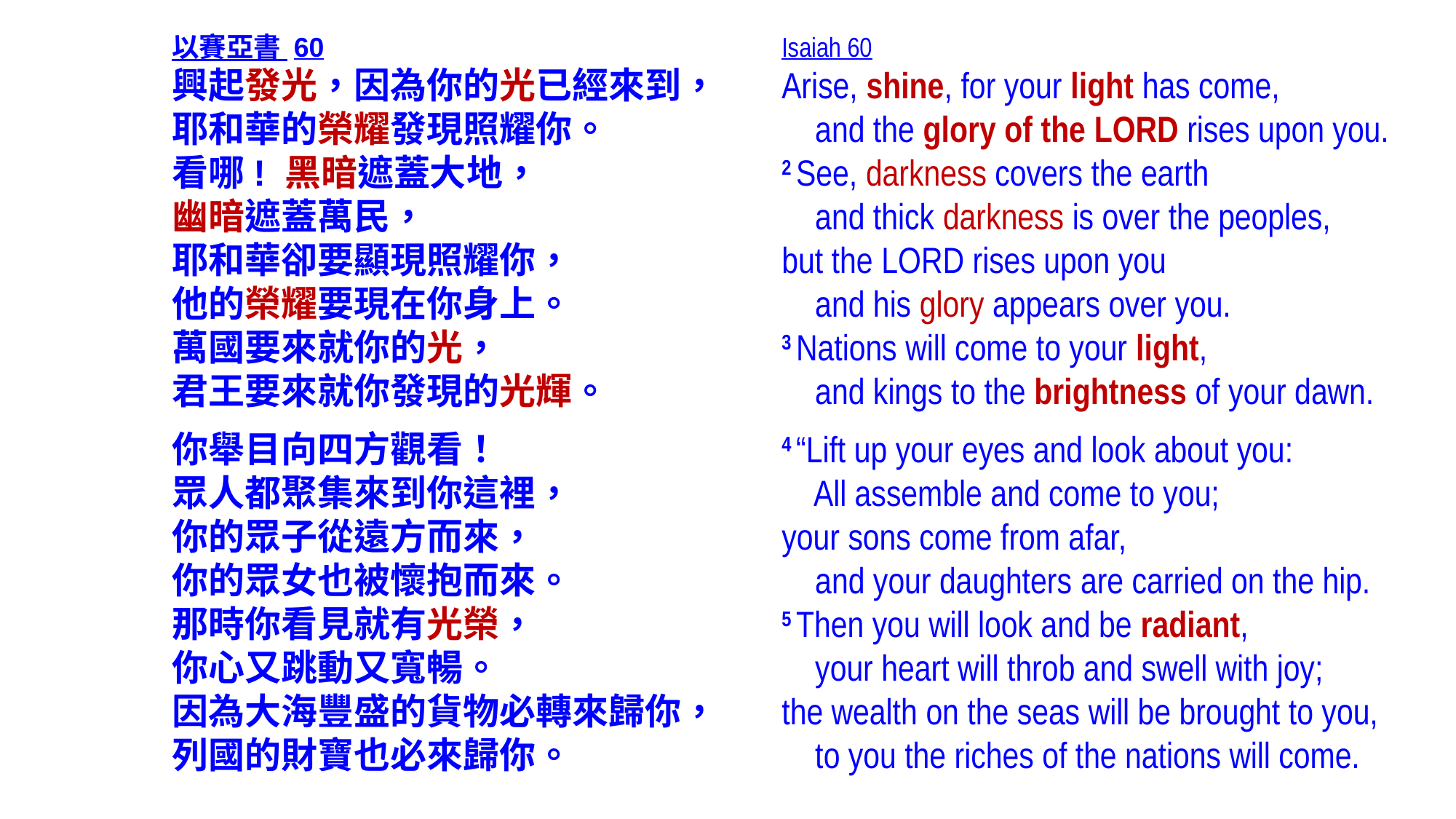

以賽亞書 60
興起發光，因為你的光已經來到，
耶和華的榮耀發現照耀你。
看哪! 黑暗遮蓋大地，
幽暗遮蓋萬民，
耶和華卻要顯現照耀你，
他的榮耀要現在你身上。
萬國要來就你的光，
君王要來就你發現的光輝。

你舉目向四方觀看！
眾人都聚集來到你這裡，
你的眾子從遠方而來，
你的眾女也被懷抱而來。
那時你看見就有光榮，
你心又跳動又寬暢。
因為大海豐盛的貨物必轉來歸你，
列國的財寶也必來歸你。
Isaiah 60
Arise, shine, for your light has come,
    and the glory of the Lord rises upon you.
2 See, darkness covers the earth
    and thick darkness is over the peoples,
but the Lord rises upon you
    and his glory appears over you.
3 Nations will come to your light,
    and kings to the brightness of your dawn.

4 “Lift up your eyes and look about you:
    All assemble and come to you;
your sons come from afar,
    and your daughters are carried on the hip.
5 Then you will look and be radiant,
    your heart will throb and swell with joy;
the wealth on the seas will be brought to you,
    to you the riches of the nations will come.